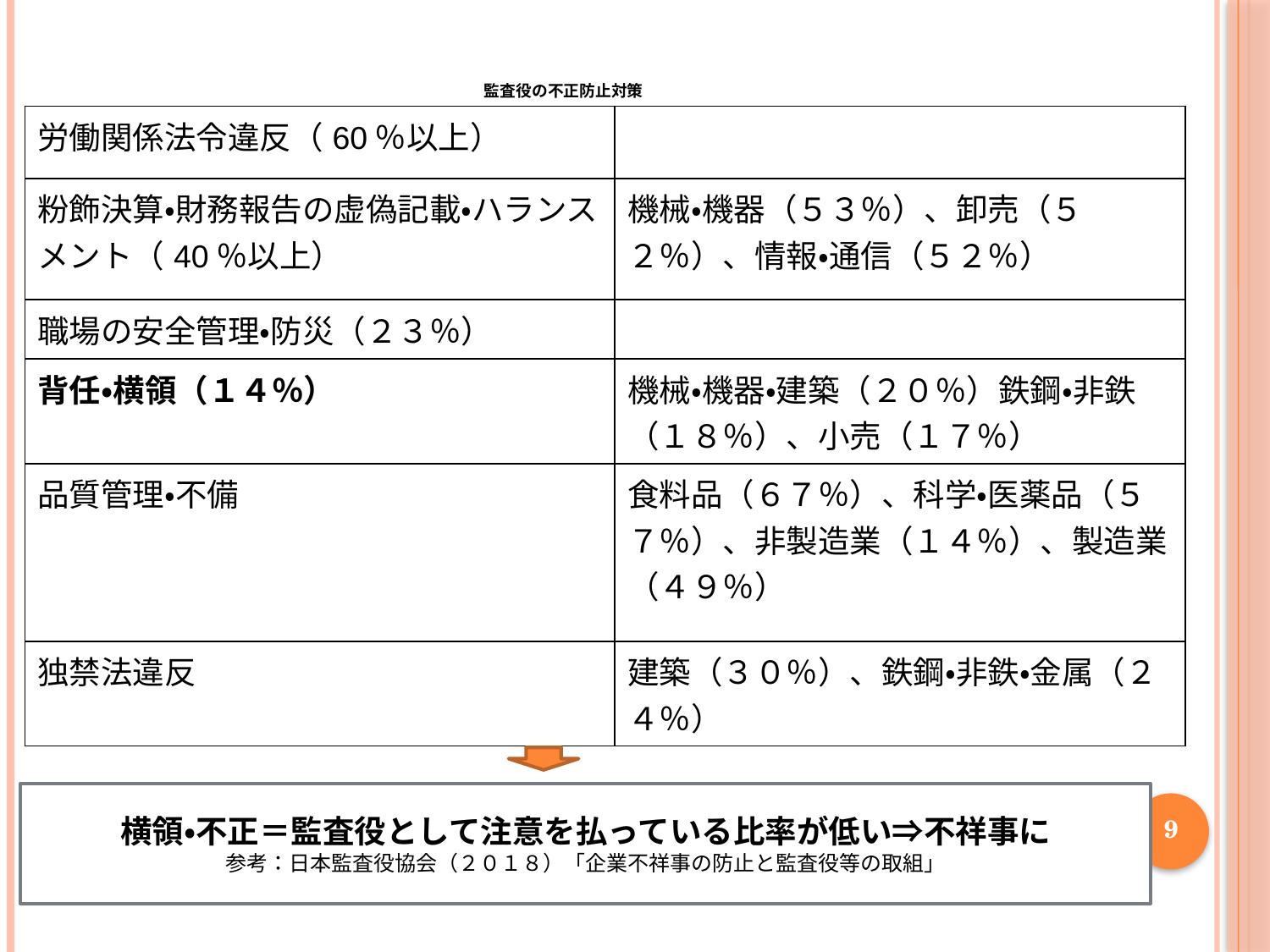

# 監査役の不正防止対策
| 労働関係法令違反（60％以上） |  |
| --- | --- |
| 粉飾決算・財務報告の虚偽記載・ハランスメント（40％以上） | 機械・機器（５３％）、卸売（５２％）、情報・通信（５２％） |
| 職場の安全管理・防災（２３％） |  |
| 背任・横領（１４％） | 機械・機器・建築（２０％）鉄鋼・非鉄（１８％）、小売（１７％） |
| 品質管理・不備 | 食料品（６７％）、科学・医薬品（５７％）、非製造業（１４％）、製造業（４９％） |
| 独禁法違反 | 建築（３０％）、鉄鋼・非鉄・金属（２４％） |

横領・不正＝監査役として注意を払っている比率が低い⇒不祥事に
参考：日本監査役協会（２０１８）「企業不祥事の防止と監査役等の取組」

9